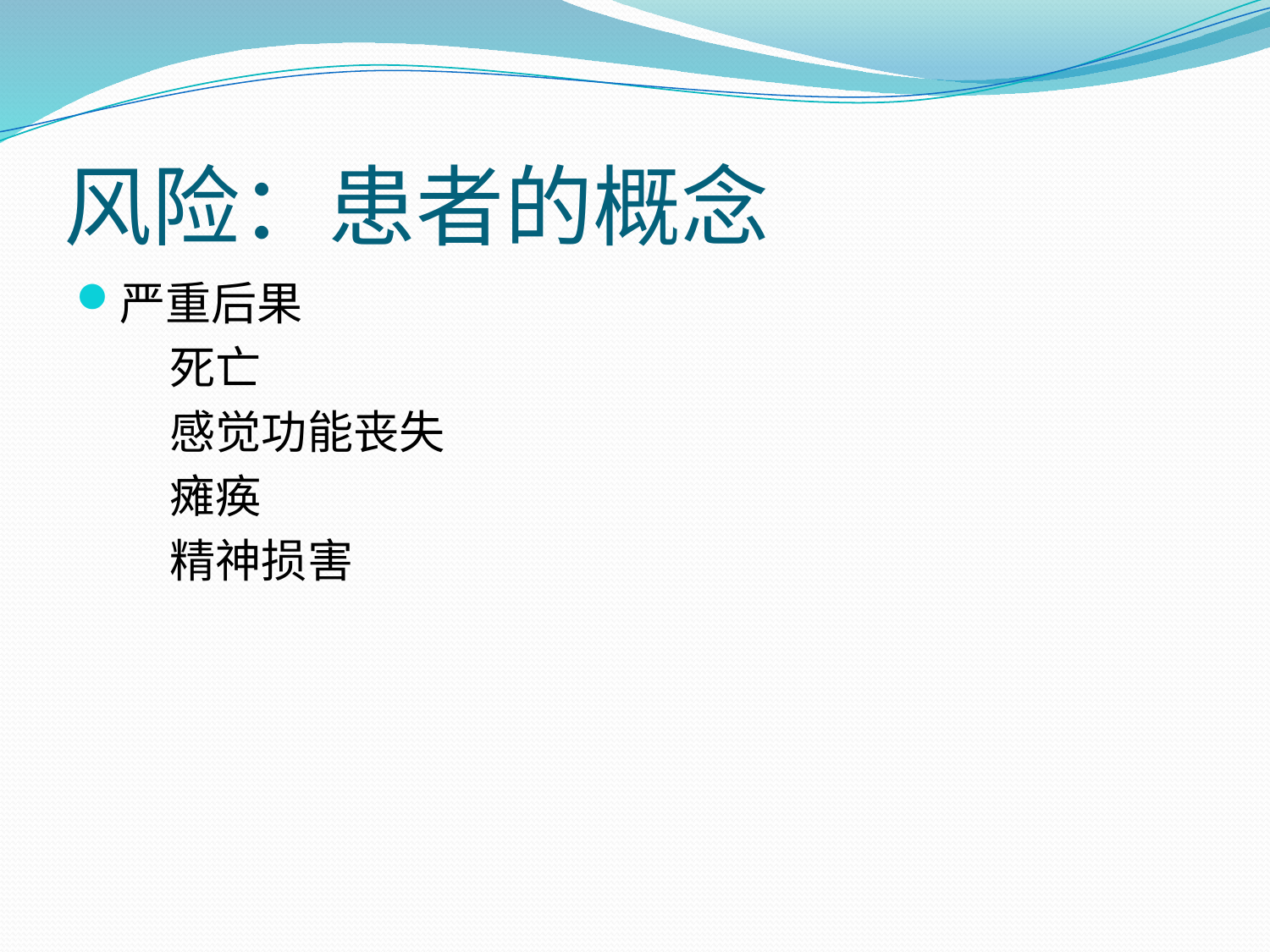

# 风险：患者的概念
严重后果
        死亡
        感觉功能丧失
        瘫痪
        精神损害